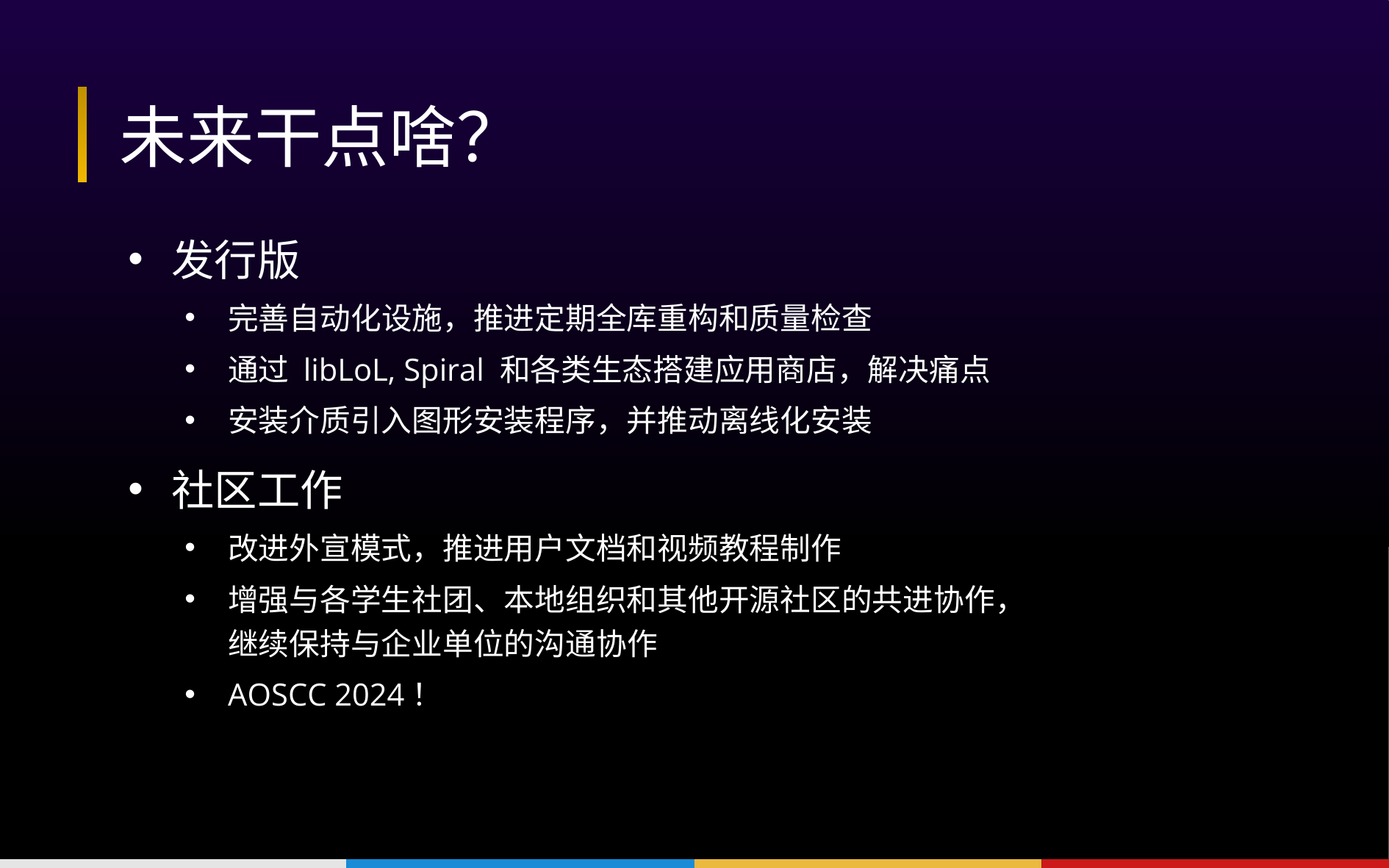

# 未来干点啥？
发行版
完善自动化设施，推进定期全库重构和质量检查
通过 libLoL, Spiral 和各类生态搭建应用商店，解决痛点
安装介质引入图形安装程序，并推动离线化安装
社区工作
改进外宣模式，推进用户文档和视频教程制作
增强与各学生社团、本地组织和其他开源社区的共进协作，
继续保持与企业单位的沟通协作
AOSCC 2024！
23